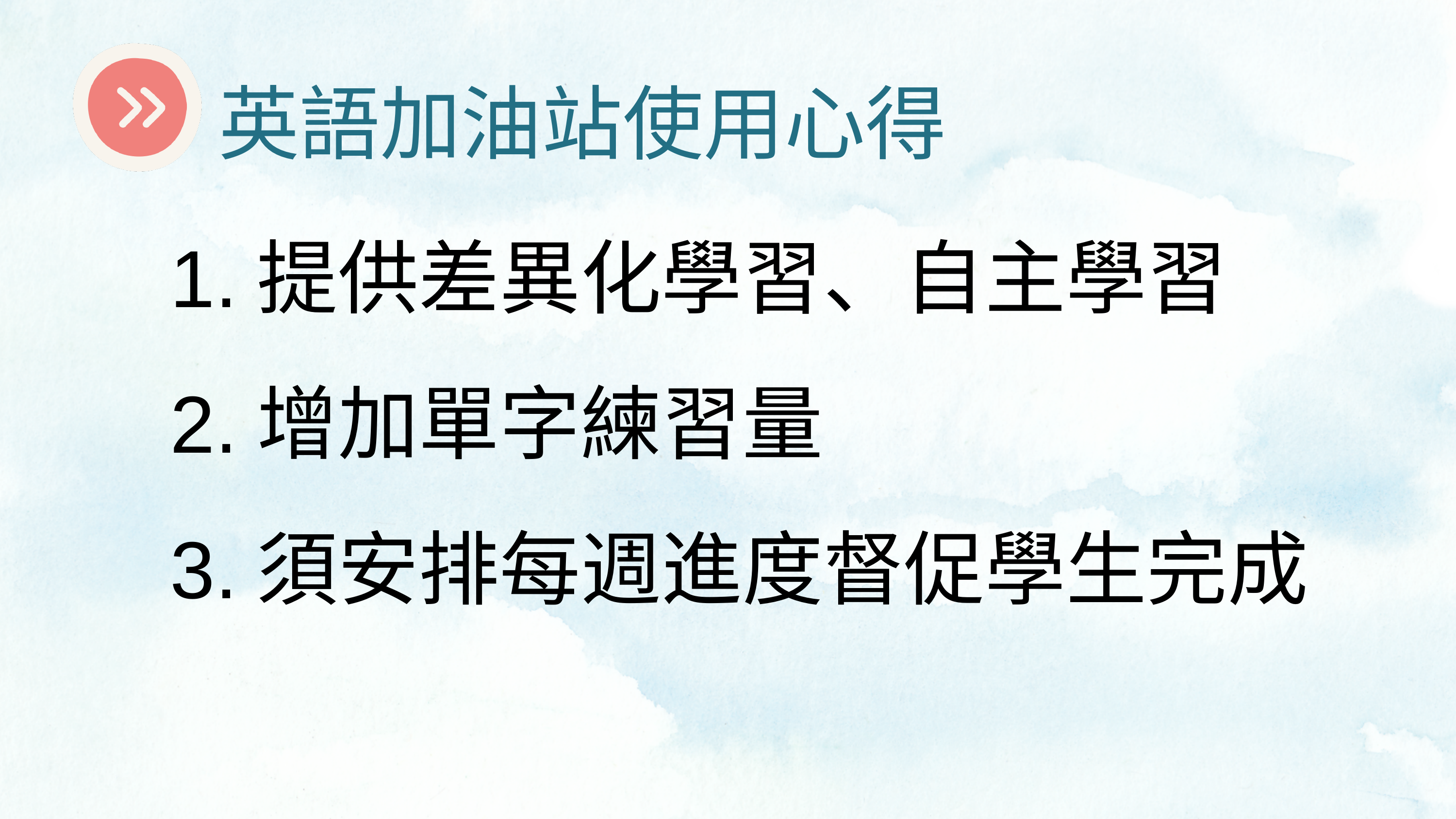

英語加油站使用心得
1.提供差異化學習、自主學習
2.增加單字練習量
3.須安排每週進度督促學生完成